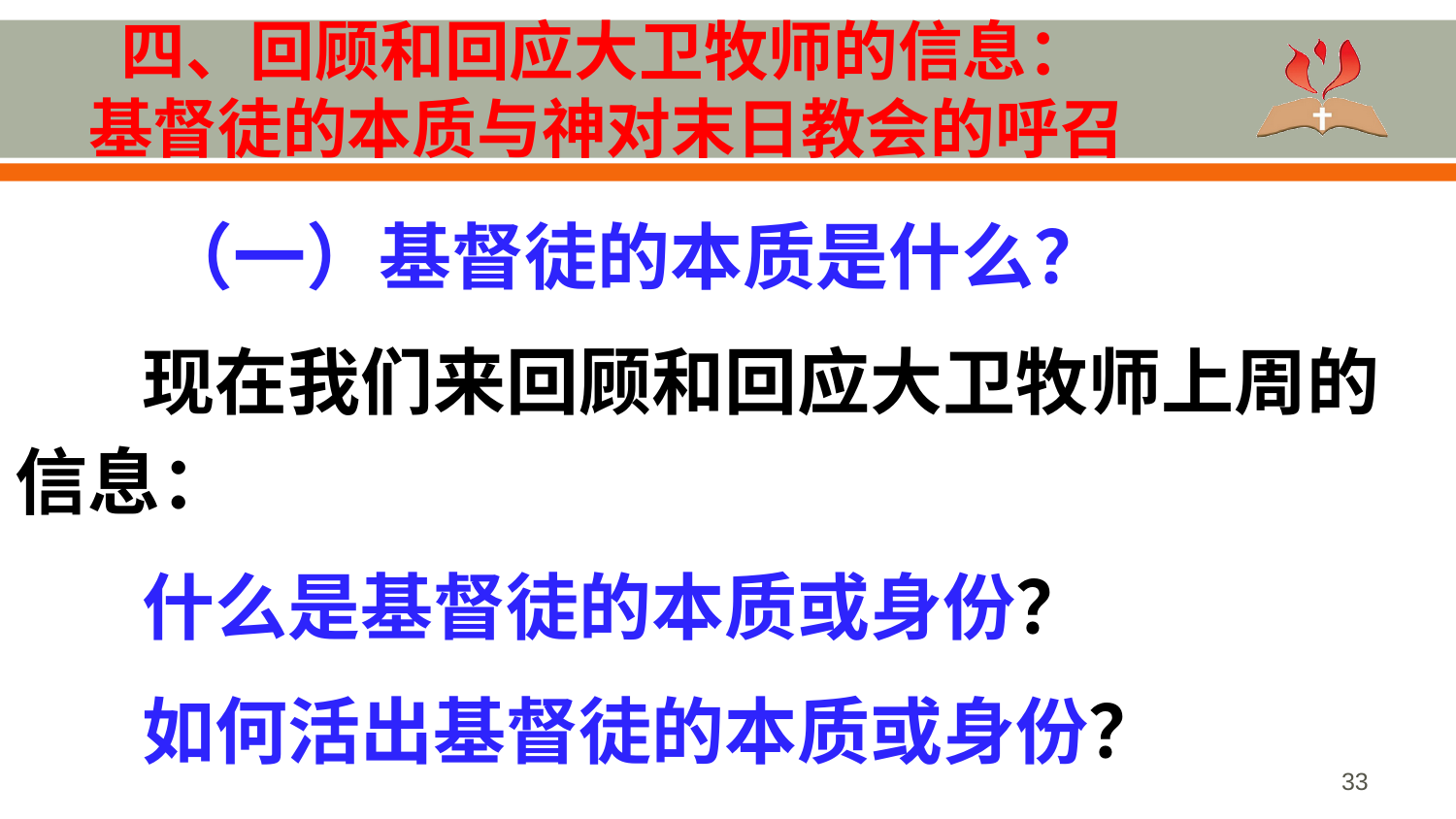

# 四、回顾和回应大卫牧师的信息： 基督徒的本质与神对末日教会的呼召
	（一）基督徒的本质是什么？
现在我们来回顾和回应大卫牧师上周的信息：
什么是基督徒的本质或身份？
如何活出基督徒的本质或身份？

33